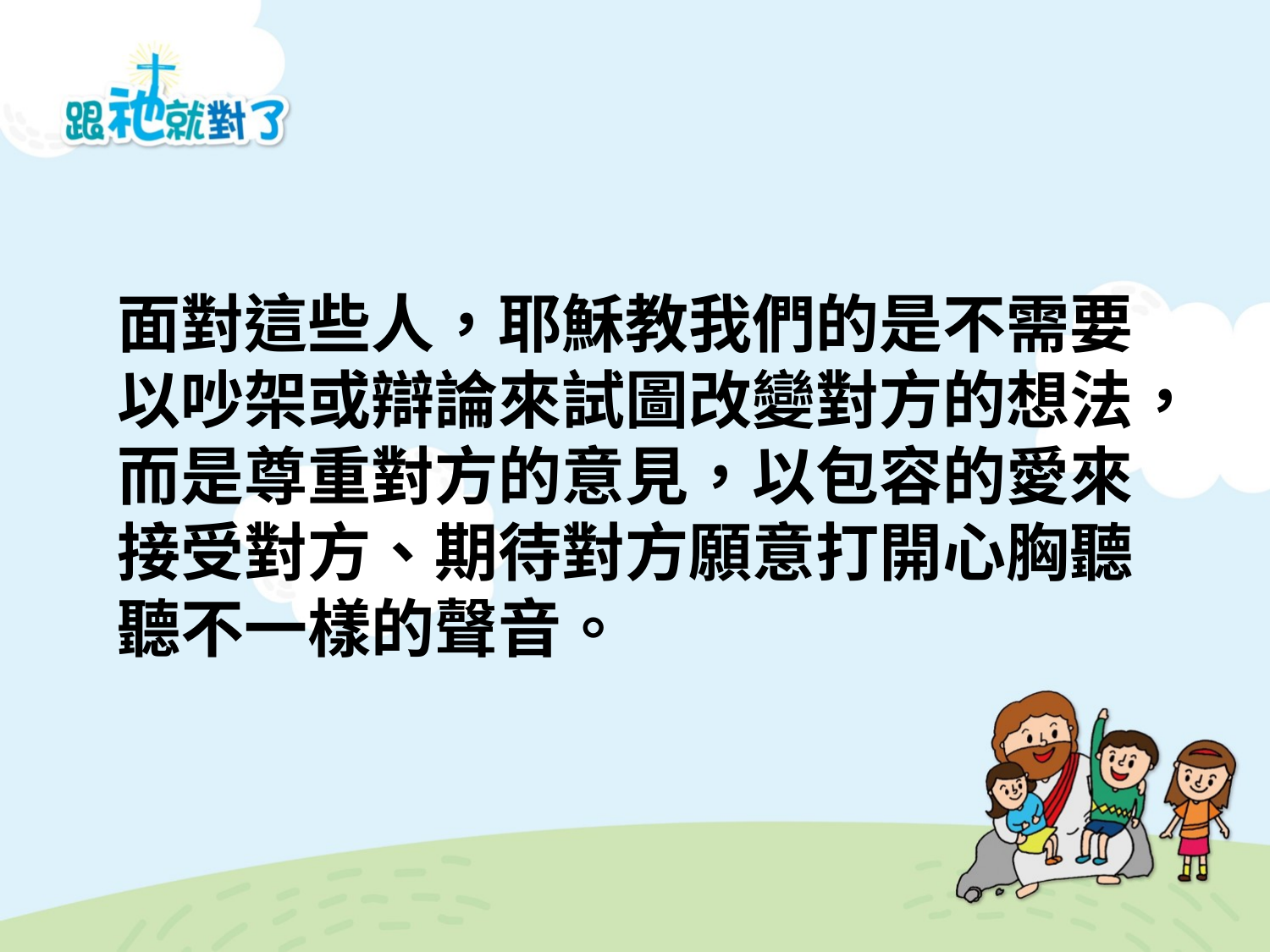

面對這些人，耶穌教我們的是不需要以吵架或辯論來試圖改變對方的想法，而是尊重對方的意見，以包容的愛來接受對方、期待對方願意打開心胸聽聽不一樣的聲音。